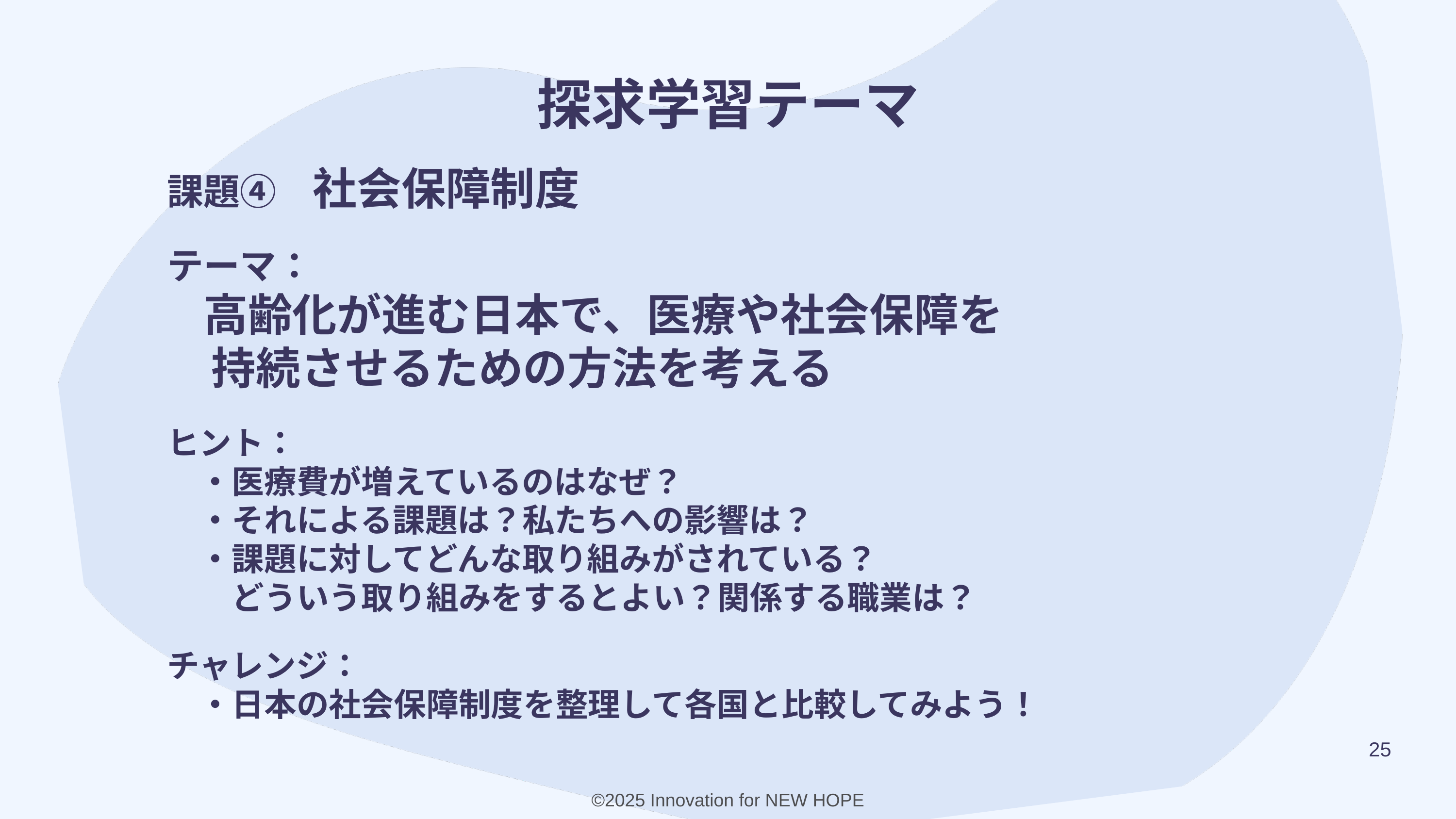

探求学習テーマ
課題④　社会保障制度

テーマ：
　高齢化が進む日本で、医療や社会保障を
　持続させるための方法を考える

ヒント：
　・医療費が増えているのはなぜ？
　・それによる課題は？私たちへの影響は？
　・課題に対してどんな取り組みがされている？
　　どういう取り組みをするとよい？関係する職業は？

チャレンジ：
　・日本の社会保障制度を整理して各国と比較してみよう！
25
©2025 Innovation for NEW HOPE